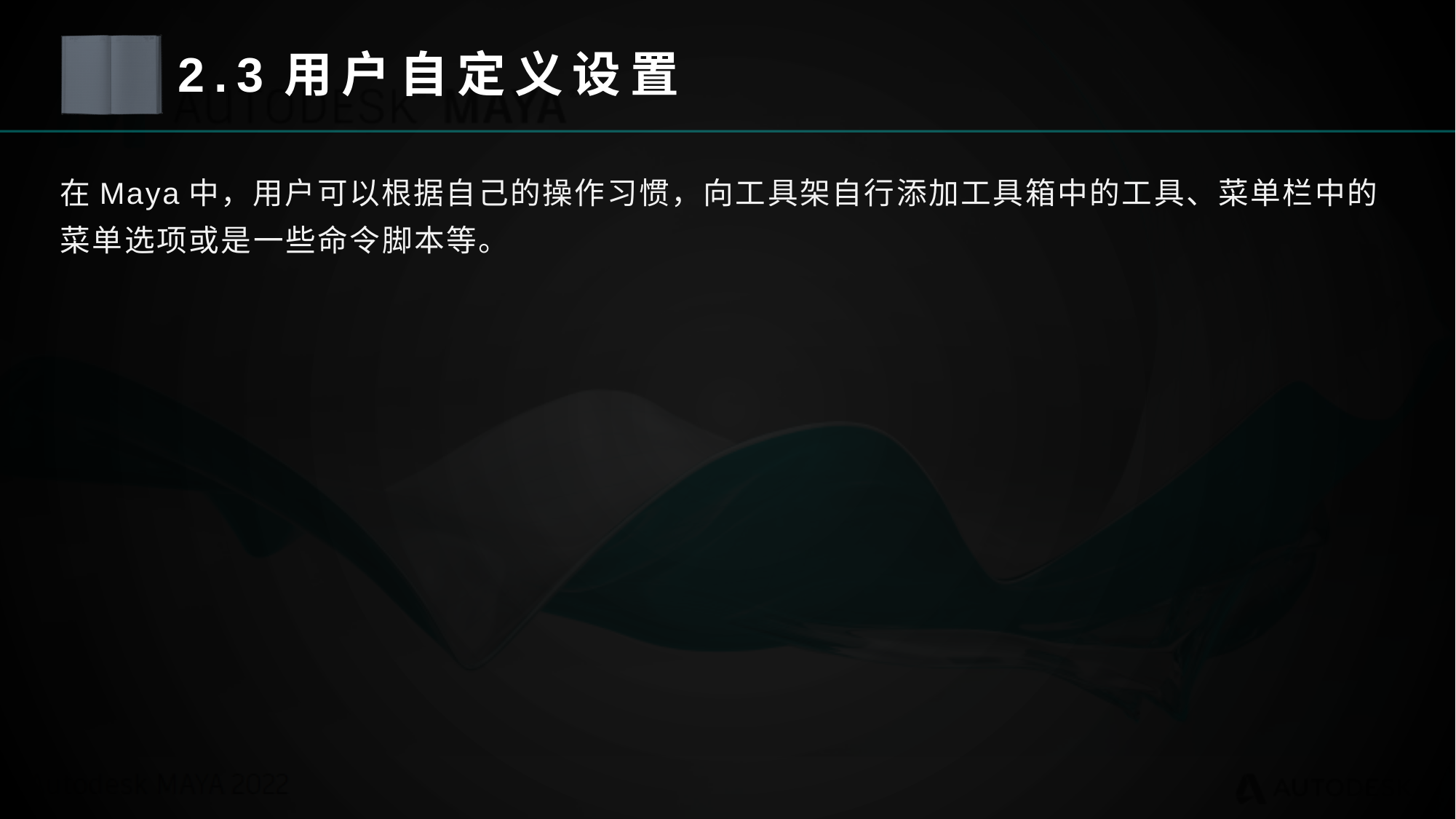

2.3用户自定义设置
在Maya中，用户可以根据自己的操作习惯，向工具架自行添加工具箱中的工具、菜单栏中的菜单选项或是一些命令脚本等。